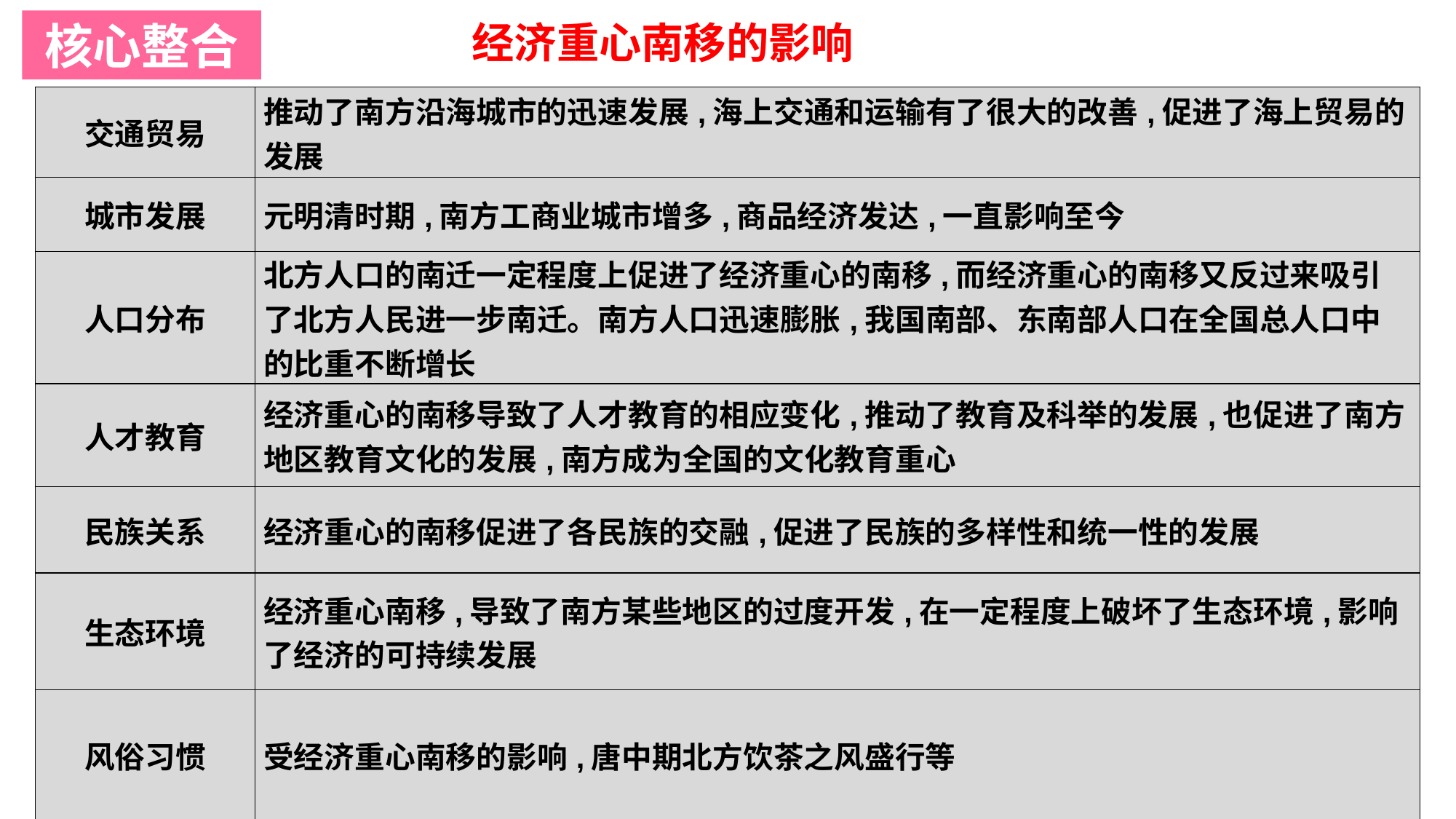

核心整合
经济重心南移的影响
| 交通贸易 | 推动了南方沿海城市的迅速发展,海上交通和运输有了很大的改善,促进了海上贸易的发展 |
| --- | --- |
| 城市发展 | 元明清时期,南方工商业城市增多,商品经济发达,一直影响至今 |
| 人口分布 | 北方人口的南迁一定程度上促进了经济重心的南移,而经济重心的南移又反过来吸引了北方人民进一步南迁。南方人口迅速膨胀,我国南部、东南部人口在全国总人口中的比重不断增长 |
| 人才教育 | 经济重心的南移导致了人才教育的相应变化,推动了教育及科举的发展,也促进了南方地区教育文化的发展,南方成为全国的文化教育重心 |
| 民族关系 | 经济重心的南移促进了各民族的交融,促进了民族的多样性和统一性的发展 |
| 生态环境 | 经济重心南移,导致了南方某些地区的过度开发,在一定程度上破坏了生态环境,影响了经济的可持续发展 |
| 风俗习惯 | 受经济重心南移的影响,唐中期北方饮茶之风盛行等 |